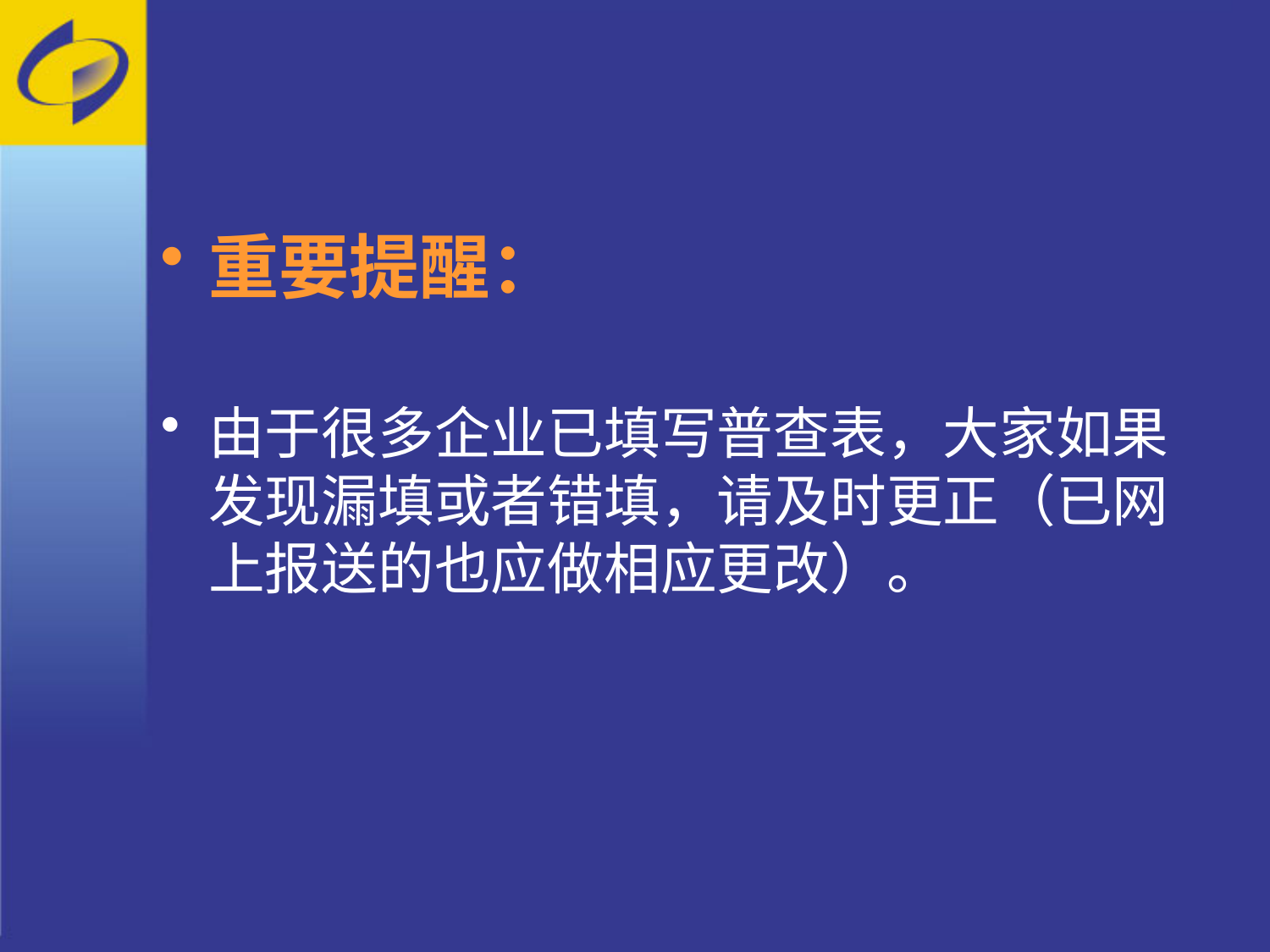

重要提醒：

由于很多企业已填写普查表，大家如果发现漏填或者错填，请及时更正（已网上报送的也应做相应更改）。